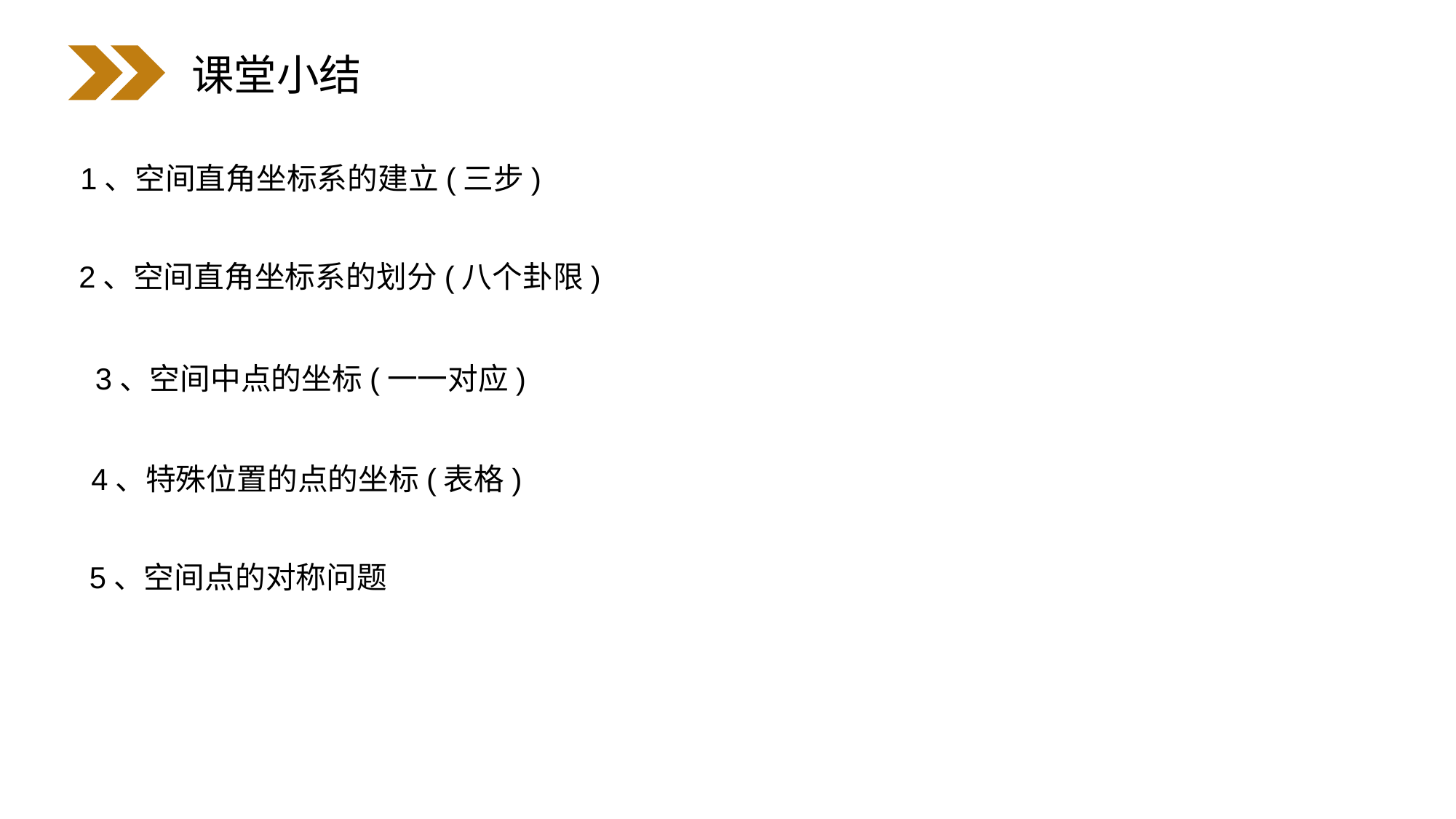

课堂小结
1、空间直角坐标系的建立(三步)
2、空间直角坐标系的划分(八个卦限)
3、空间中点的坐标(一一对应)
4、特殊位置的点的坐标(表格)
5、空间点的对称问题
思想方法：数形结合、类比、化归